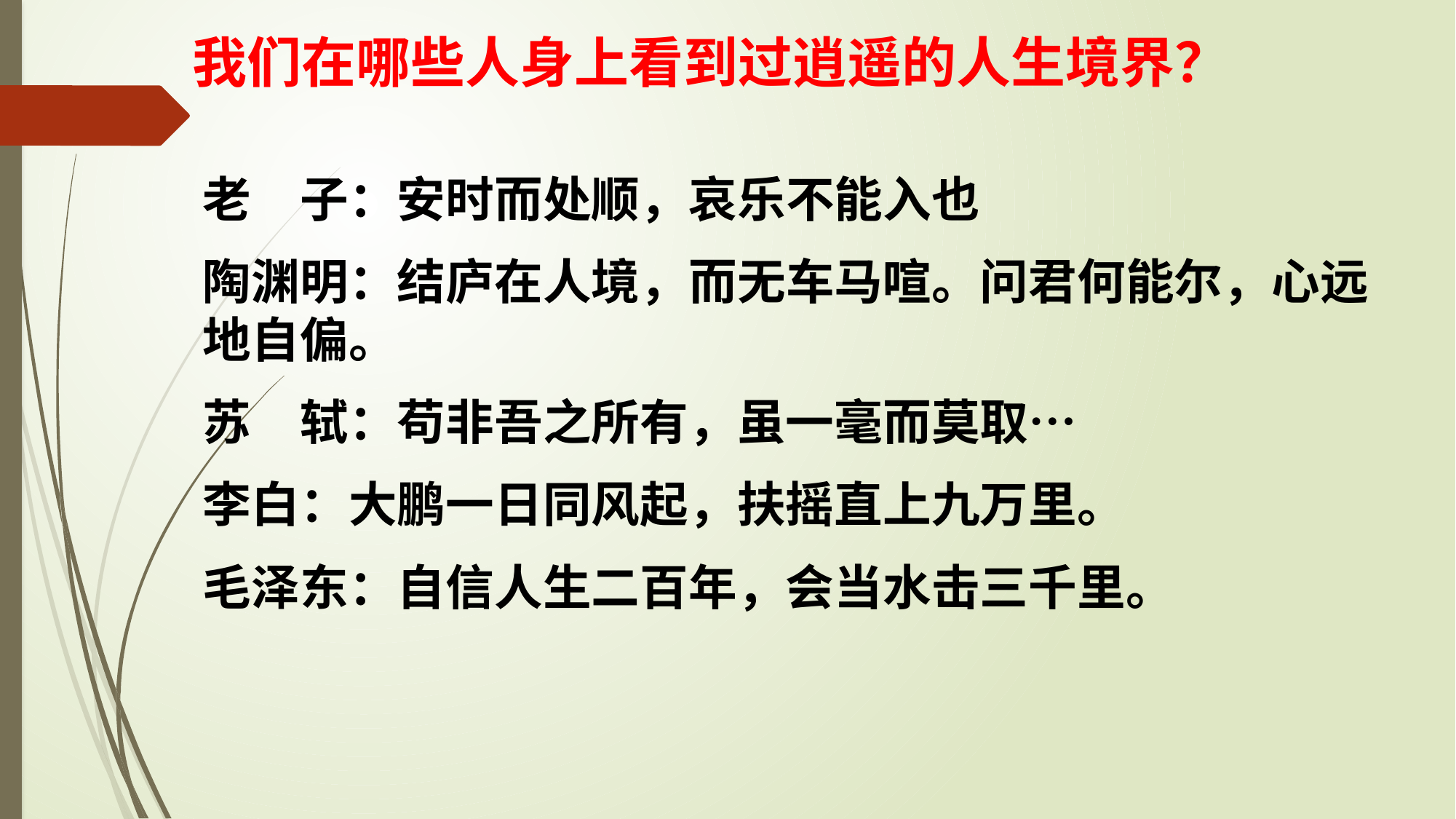

我们在哪些人身上看到过逍遥的人生境界？
老　子：安时而处顺，哀乐不能入也
陶渊明：结庐在人境，而无车马喧。问君何能尔，心远地自偏。
苏　轼：苟非吾之所有，虽一毫而莫取…
李白：大鹏一日同风起，扶摇直上九万里。
毛泽东：自信人生二百年，会当水击三千里。